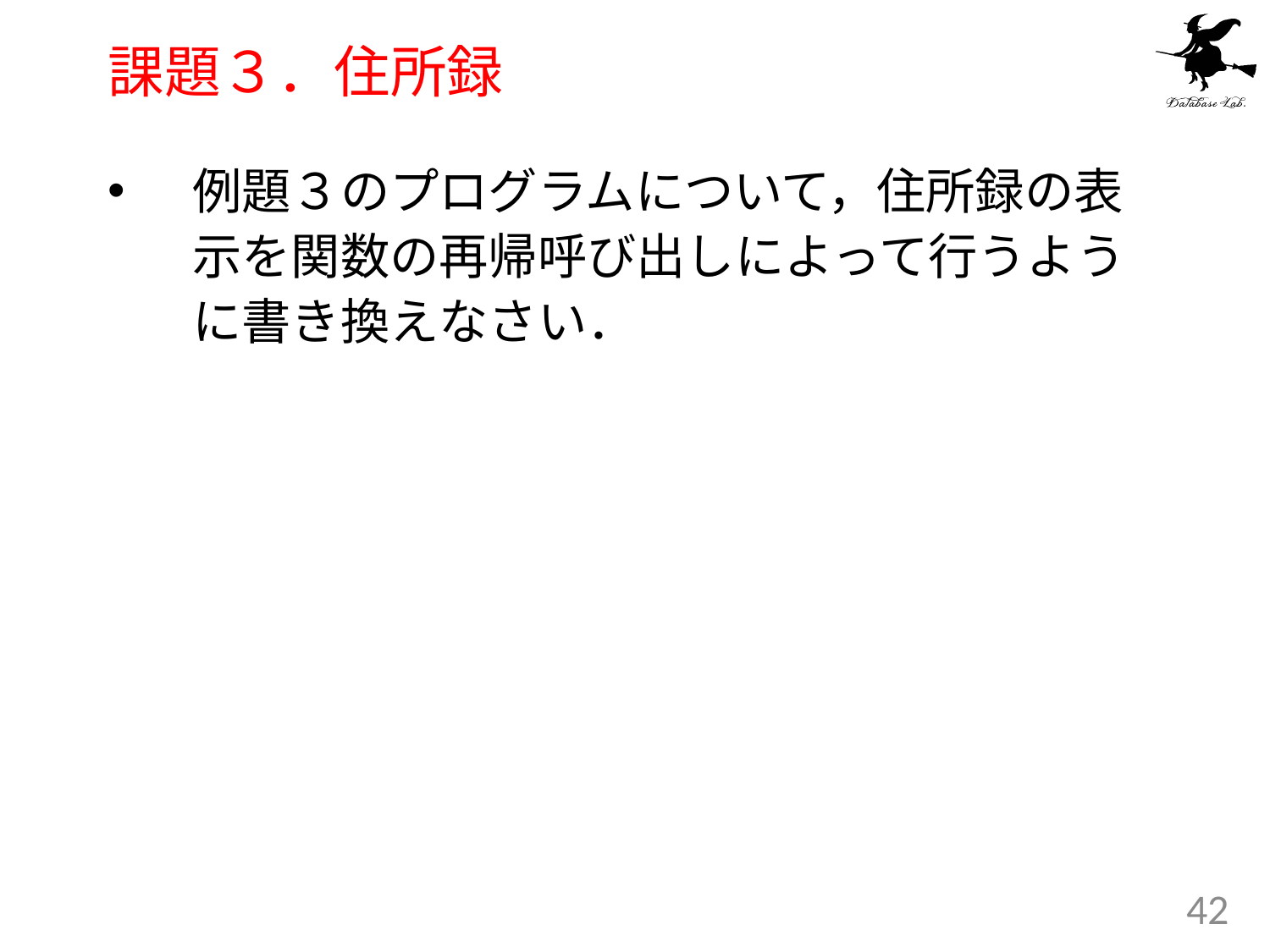

# 課題３．住所録
例題３のプログラムについて，住所録の表示を関数の再帰呼び出しによって行うように書き換えなさい．

42